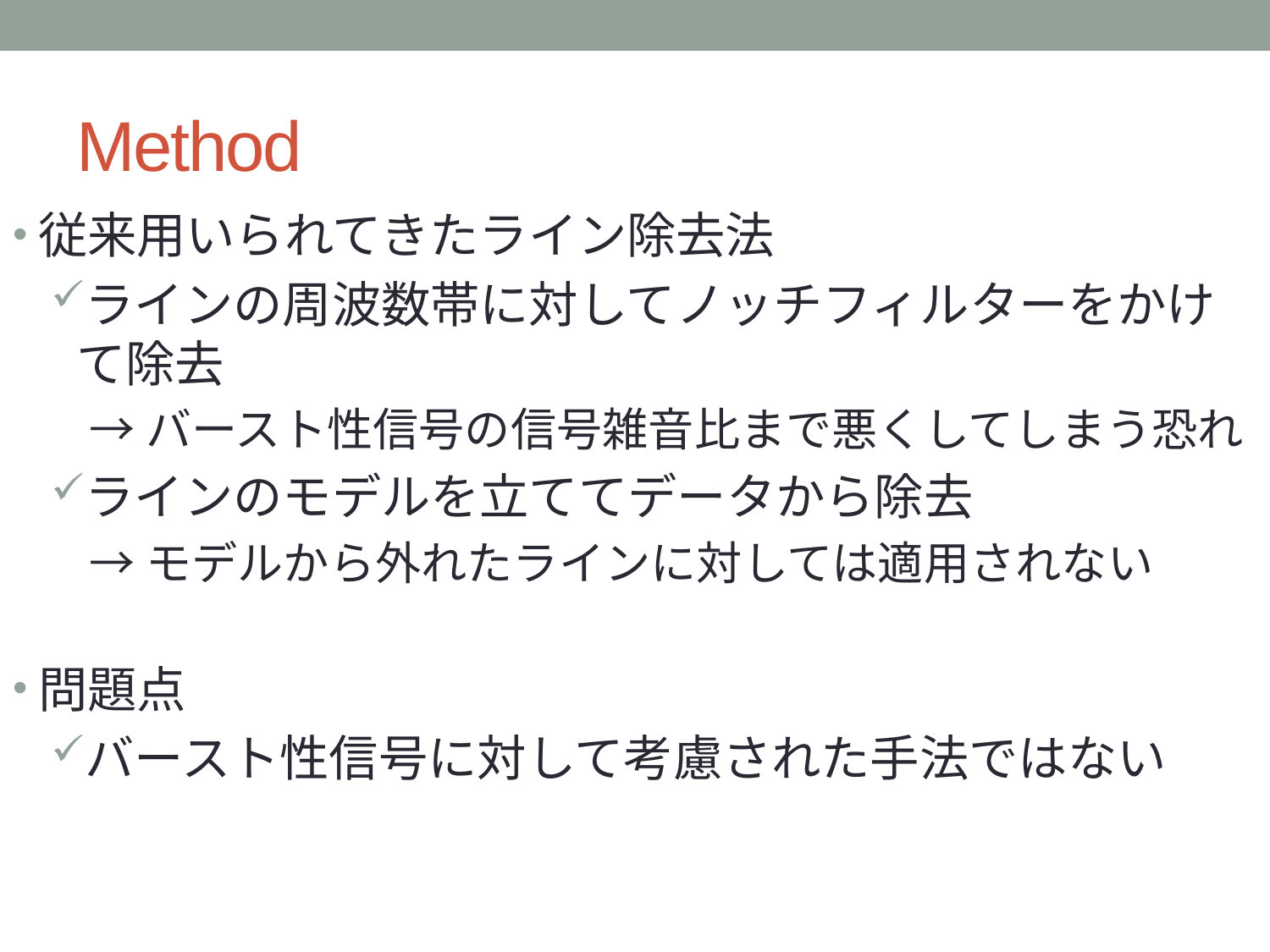

# Method
従来用いられてきたライン除去法
ラインの周波数帯に対してノッチフィルターをかけて除去
→バースト性信号の信号雑音比まで悪くしてしまう恐れ
ラインのモデルを立ててデータから除去
→モデルから外れたラインに対しては適用されない

問題点
バースト性信号に対して考慮された手法ではない